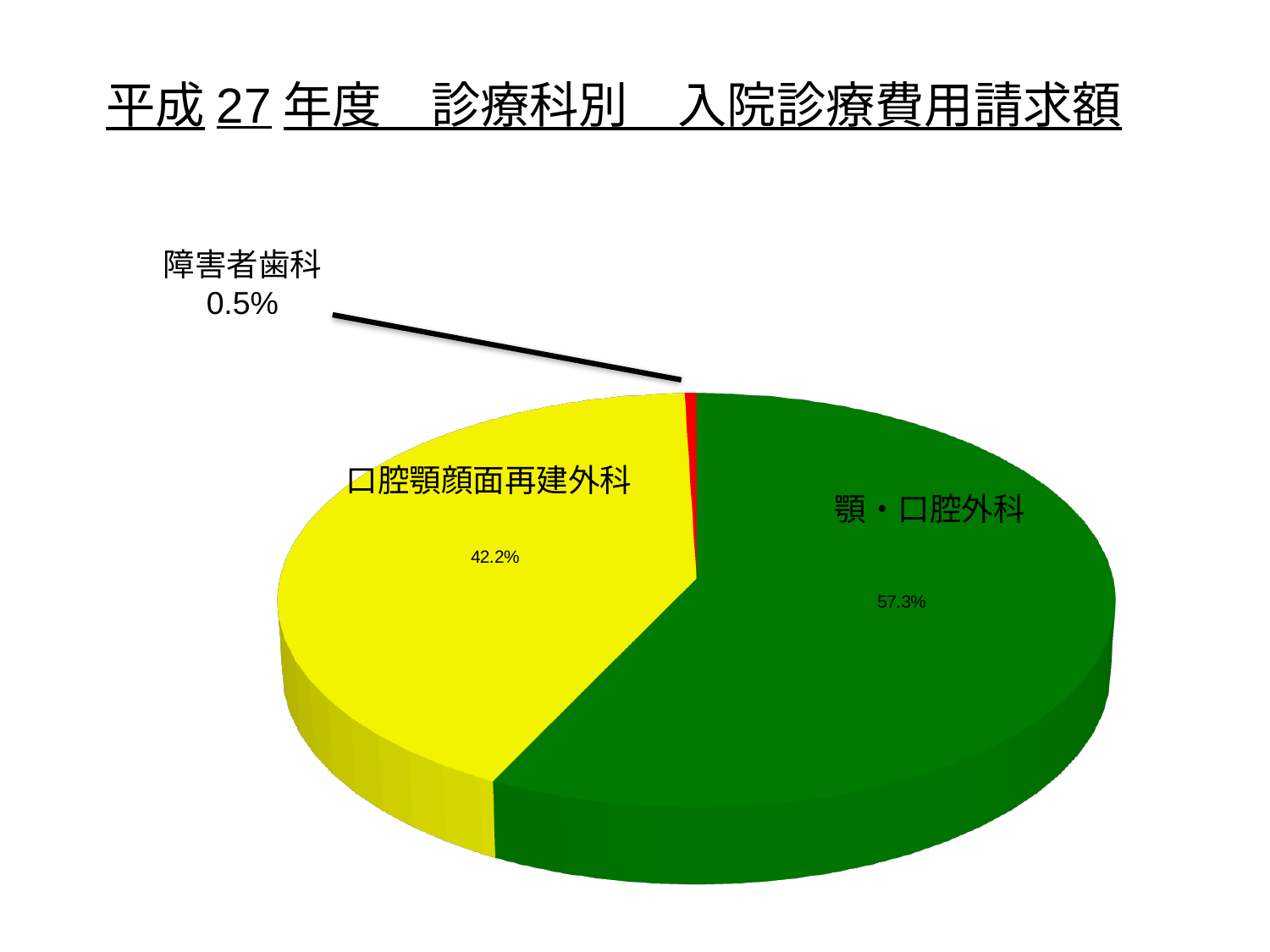

平成27年度　診療科別　入院診療費用請求額
障害者歯科
0.5%

[unsupported chart]

口腔顎顔面再建外科
顎・口腔外科